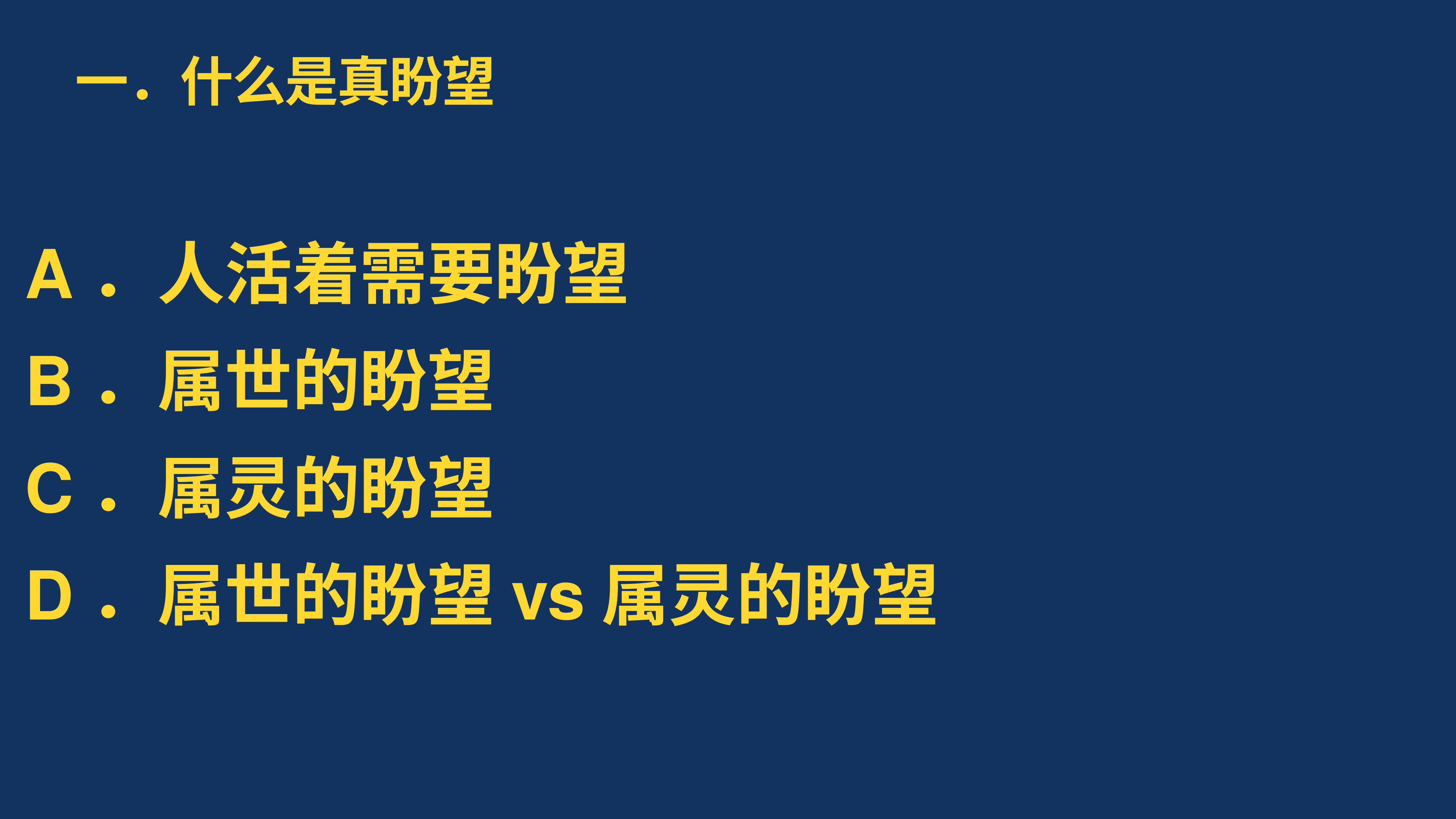

# 一．什么是真盼望
A．人活着需要盼望
B．属世的盼望
C．属灵的盼望
D．属世的盼望vs属灵的盼望